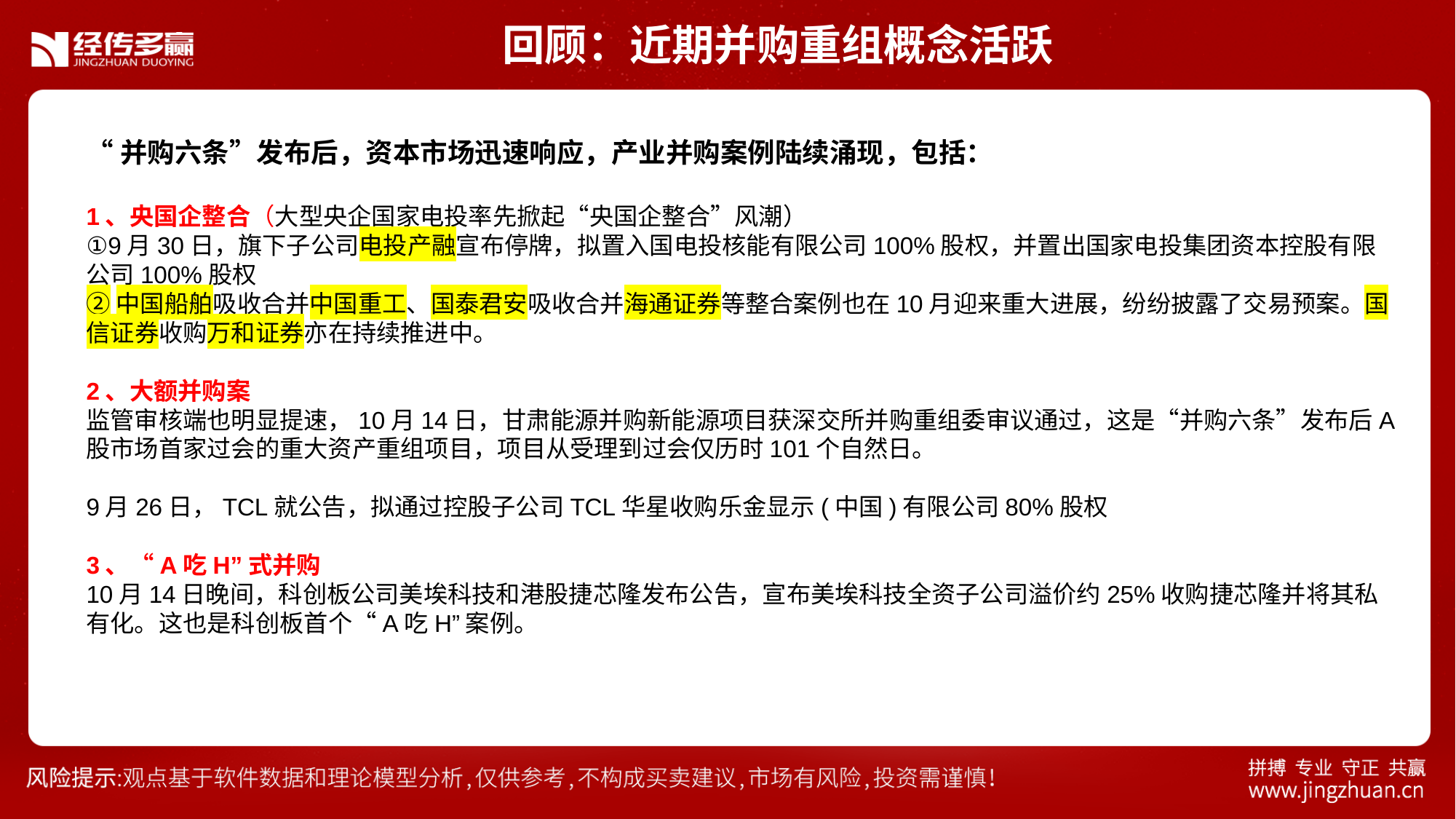

回顾：近期并购重组概念活跃
“并购六条”发布后，资本市场迅速响应，产业并购案例陆续涌现，包括：

1、央国企整合（大型央企国家电投率先掀起“央国企整合”风潮）
①9月30日，旗下子公司电投产融宣布停牌，拟置入国电投核能有限公司100%股权，并置出国家电投集团资本控股有限公司100%股权
②中国船舶吸收合并中国重工、国泰君安吸收合并海通证券等整合案例也在10月迎来重大进展，纷纷披露了交易预案。国信证券收购万和证券亦在持续推进中。

2、大额并购案
监管审核端也明显提速，10月14日，甘肃能源并购新能源项目获深交所并购重组委审议通过，这是“并购六条”发布后A股市场首家过会的重大资产重组项目，项目从受理到过会仅历时101个自然日。

9月26日，TCL就公告，拟通过控股子公司TCL华星收购乐金显示(中国)有限公司80%股权

3、“A吃H”式并购
10月14日晚间，科创板公司美埃科技和港股捷芯隆发布公告，宣布美埃科技全资子公司溢价约25%收购捷芯隆并将其私有化。这也是科创板首个“A吃H”案例。